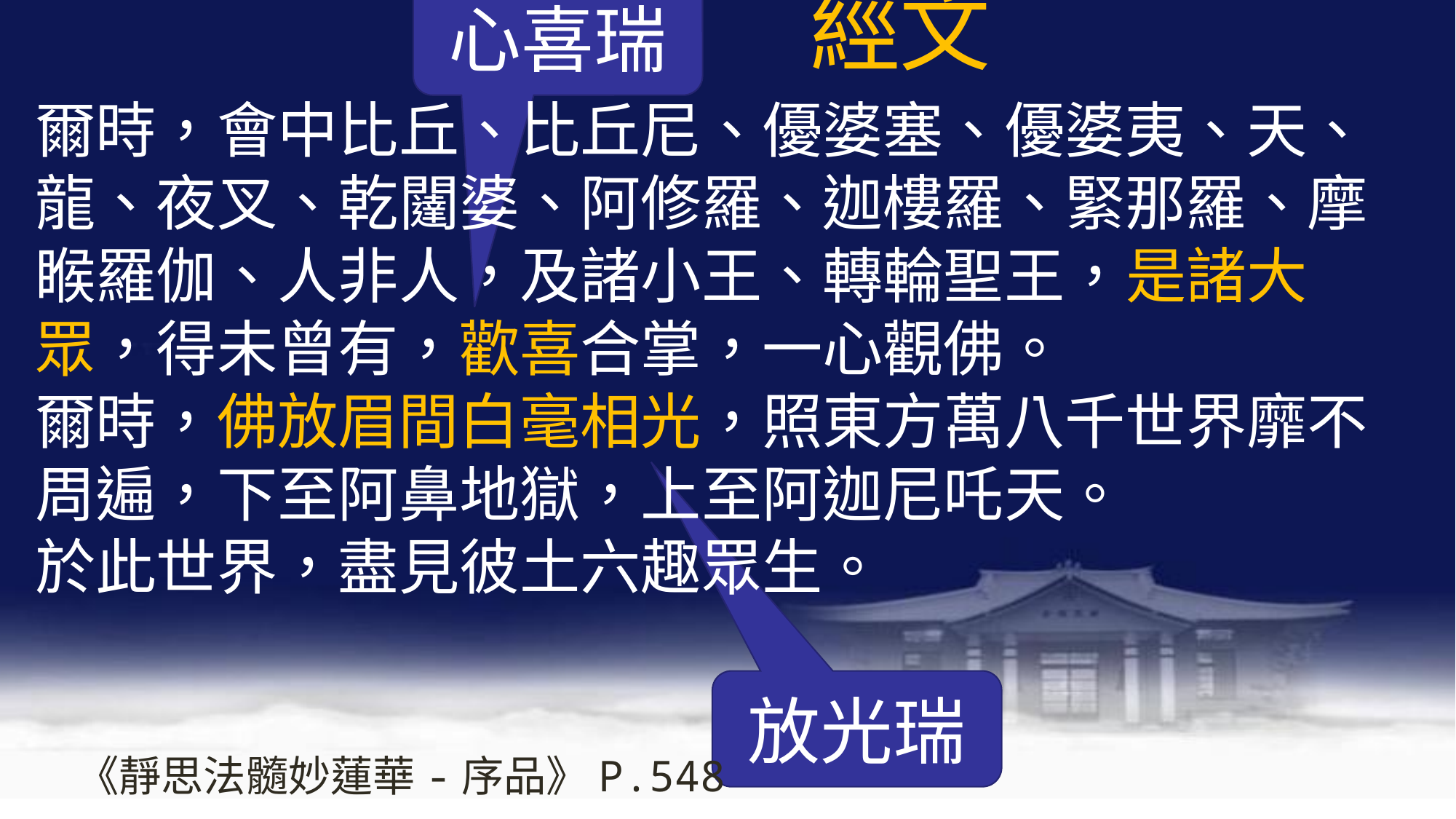

經文
心喜瑞
# 爾時，會中比丘、比丘尼、優婆塞、優婆夷、天、龍、夜叉、乾闥婆、阿修羅、迦樓羅、緊那羅、摩睺羅伽、人非人，及諸小王、轉輪聖王，是諸大眾，得未曾有，歡喜合掌，一心觀佛。 爾時，佛放眉間白毫相光，照東方萬八千世界靡不周遍，下至阿鼻地獄，上至阿迦尼吒天。 於此世界，盡見彼土六趣眾生。
放光瑞
《靜思法髓妙蓮華-序品》P.548